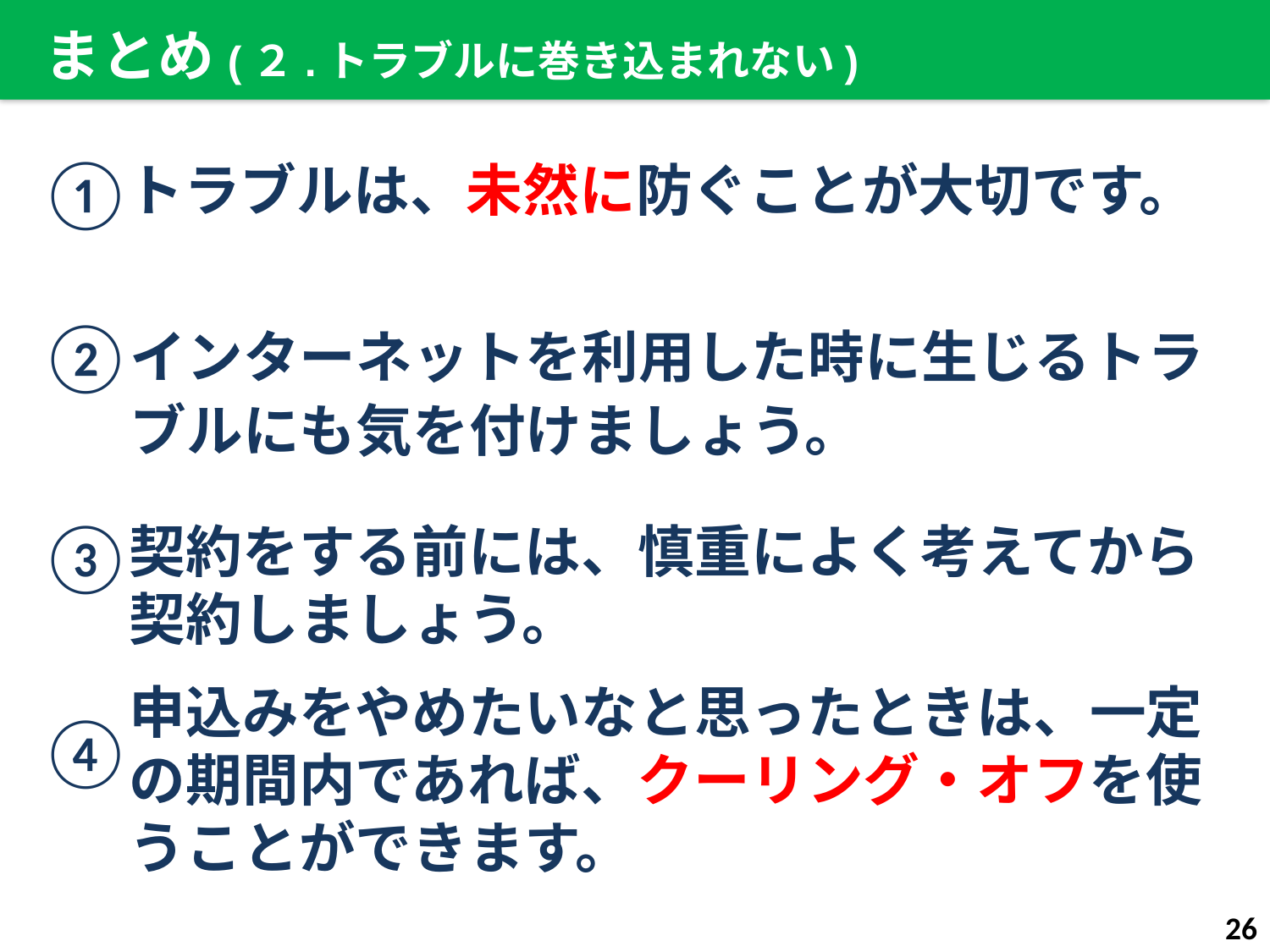

まとめ(２.トラブルに巻き込まれない)
トラブルは、未然に防ぐことが大切です。
①
②
インターネットを利用した時に生じるトラブルにも気を付けましょう。
③
契約をする前には、慎重によく考えてから契約しましょう。
④
申込みをやめたいなと思ったときは、一定の期間内であれば、クーリング・オフを使うことができます。
26